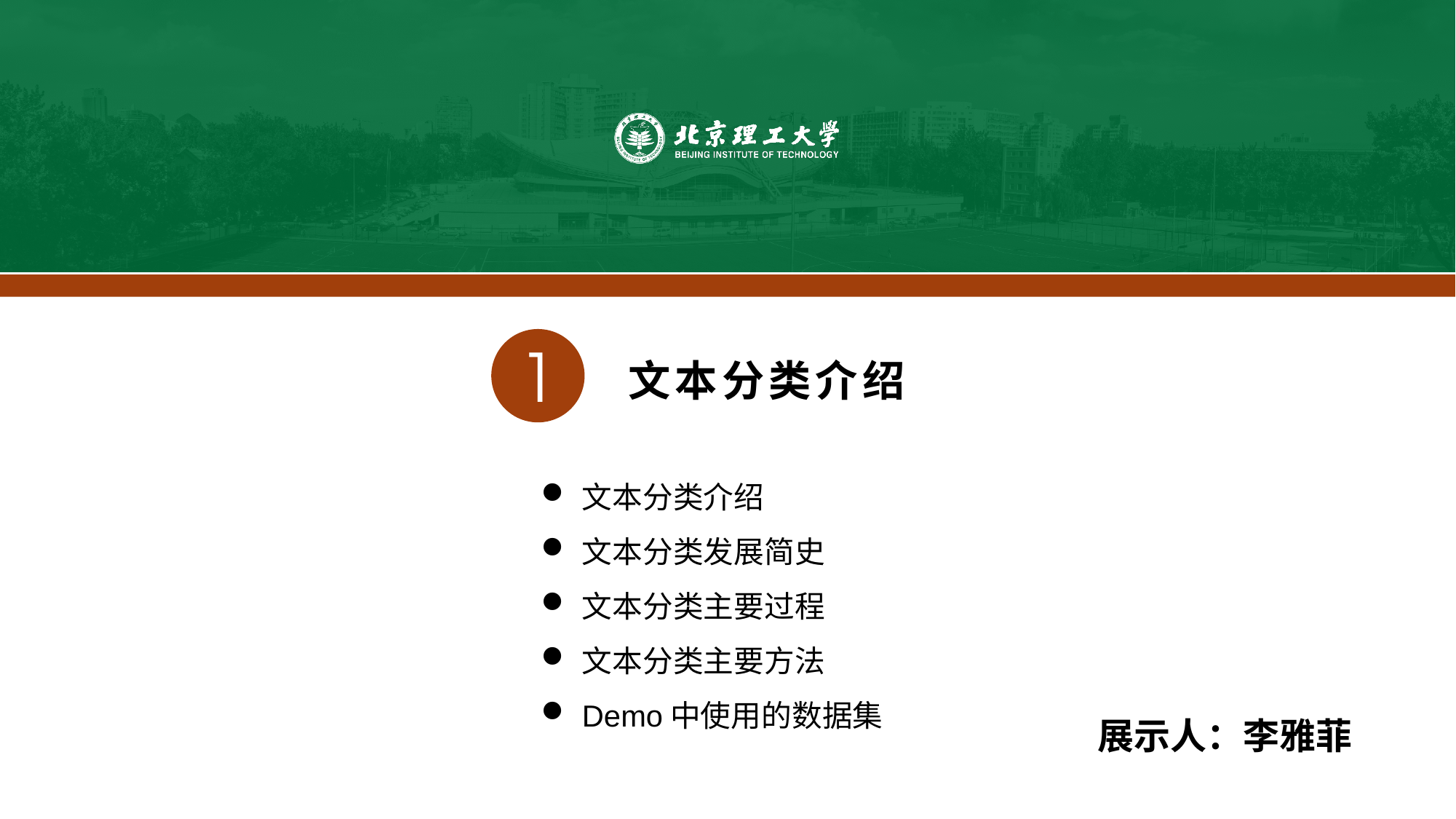

1
文本分类介绍
文本分类介绍
文本分类发展简史
文本分类主要过程
文本分类主要方法
Demo中使用的数据集
展示人：李雅菲